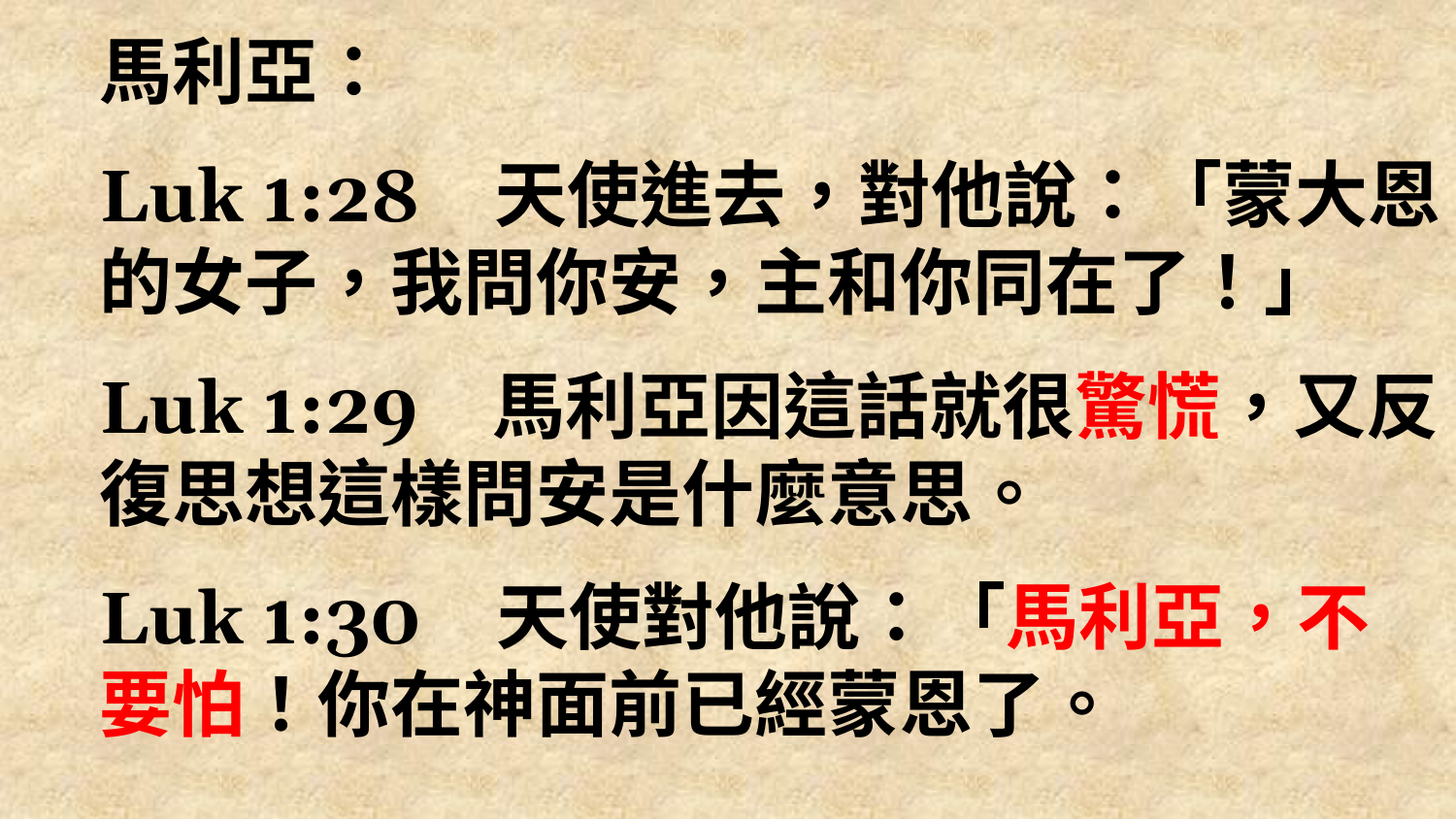

馬利亞：
Luk 1:28   天使進去，對他說：「蒙大恩的女子，我問你安，主和你同在了！」
Luk 1:29   馬利亞因這話就很驚慌，又反復思想這樣問安是什麼意思。
Luk 1:30   天使對他說：「馬利亞，不要怕！你在神面前已經蒙恩了。